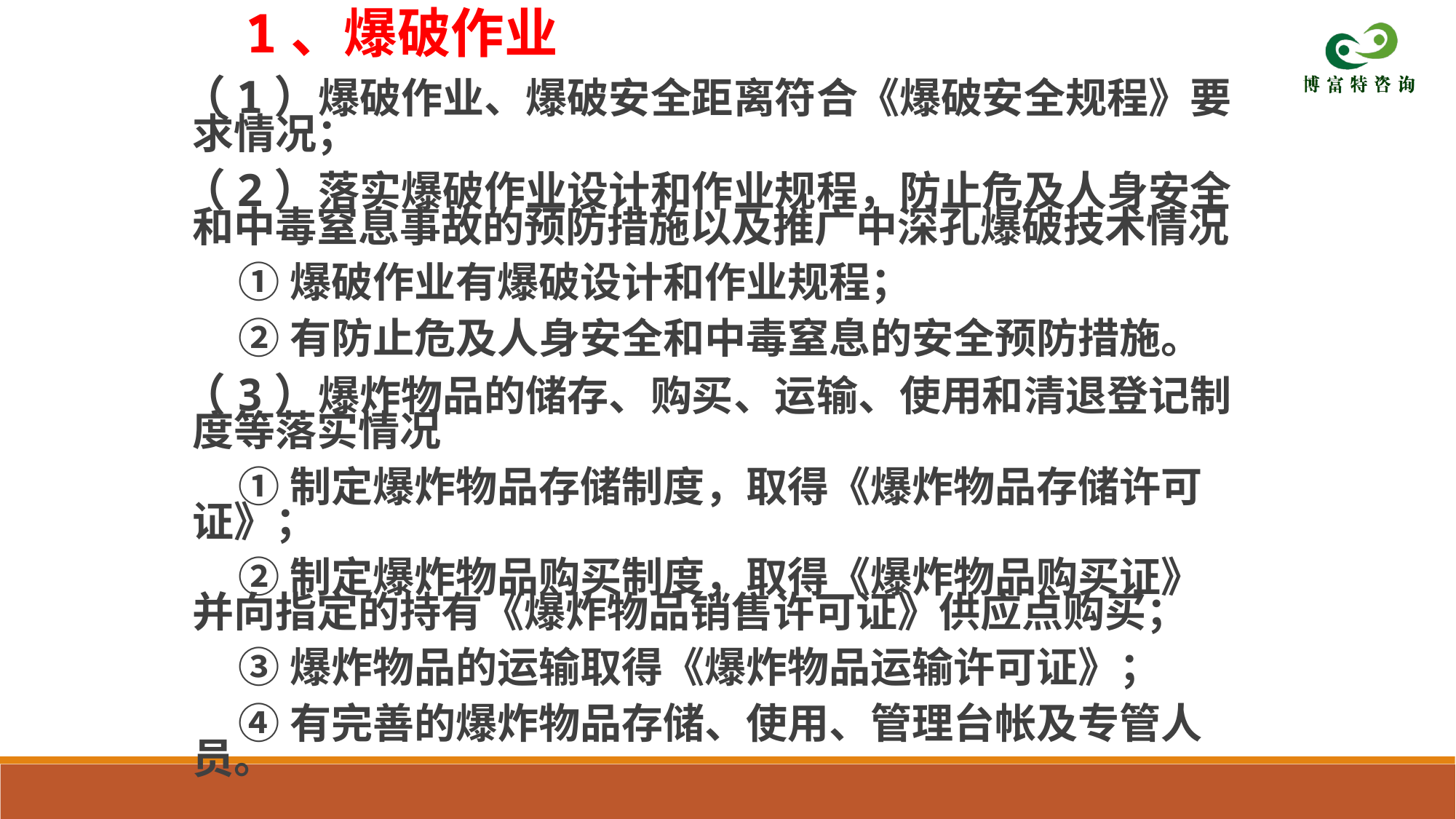

1、爆破作业
（1）爆破作业、爆破安全距离符合《爆破安全规程》要求情况；
（2）落实爆破作业设计和作业规程，防止危及人身安全和中毒窒息事故的预防措施以及推广中深孔爆破技术情况
      ①爆破作业有爆破设计和作业规程；
      ②有防止危及人身安全和中毒窒息的安全预防措施。
（3）爆炸物品的储存、购买、运输、使用和清退登记制度等落实情况
      ①制定爆炸物品存储制度，取得《爆炸物品存储许可证》；
      ②制定爆炸物品购买制度，取得《爆炸物品购买证》并向指定的持有《爆炸物品销售许可证》供应点购买；
      ③爆炸物品的运输取得《爆炸物品运输许可证》；
      ④有完善的爆炸物品存储、使用、管理台帐及专管人员。